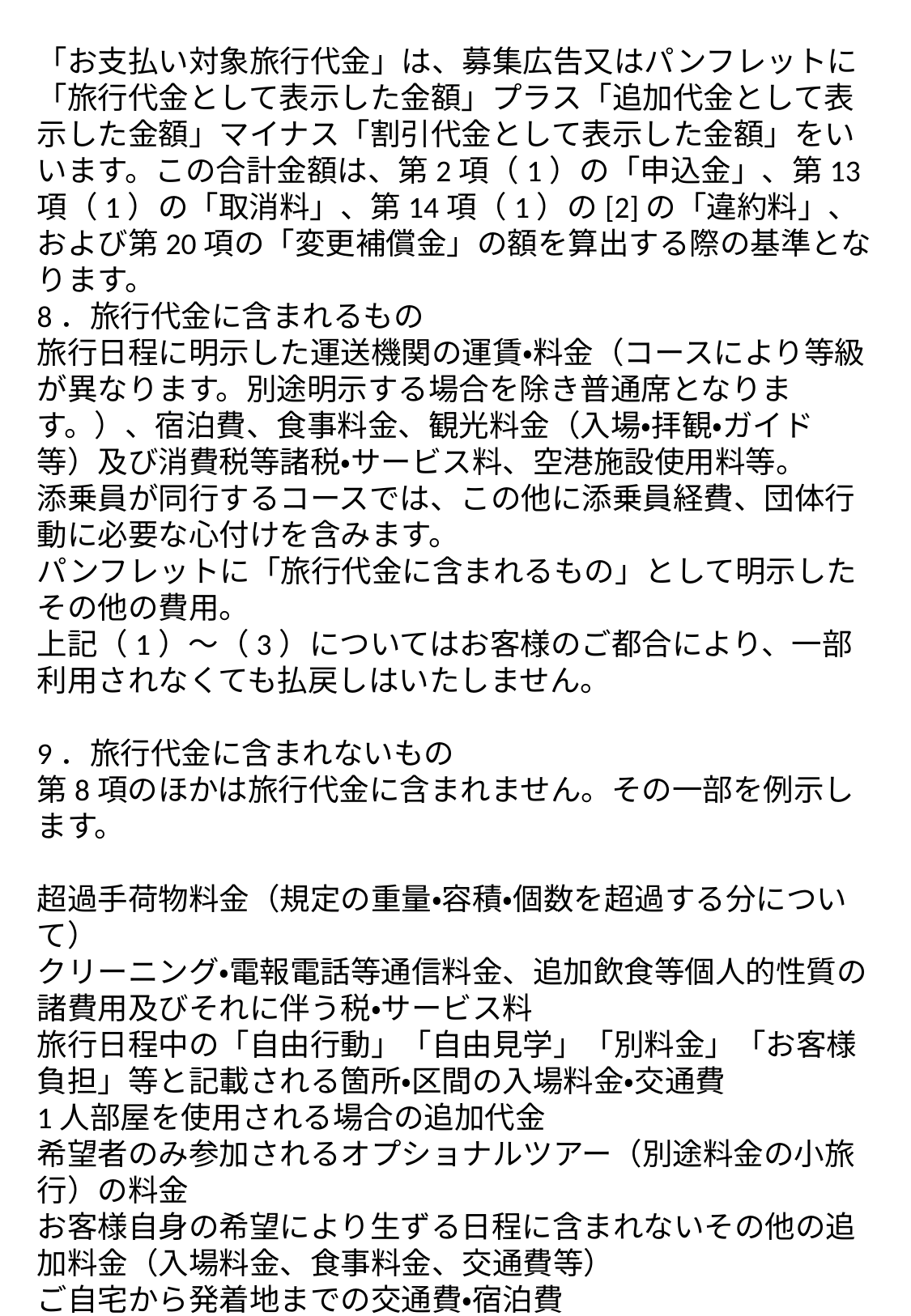

「お支払い対象旅行代金」は、募集広告又はパンフレットに「旅行代金として表示した金額」プラス「追加代金として表示した金額」マイナス「割引代金として表示した金額」をいいます。この合計金額は、第2項（1）の「申込金」、第13項（1）の「取消料」、第14項（1）の[2]の「違約料」、および第20項の「変更補償金」の額を算出する際の基準となります。
8．旅行代金に含まれるもの
旅行日程に明示した運送機関の運賃・料金（コースにより等級が異なります。別途明示する場合を除き普通席となります。）、宿泊費、食事料金、観光料金（入場・拝観・ガイド等）及び消費税等諸税・サービス料、空港施設使用料等。
添乗員が同行するコースでは、この他に添乗員経費、団体行動に必要な心付けを含みます。
パンフレットに「旅行代金に含まれるもの」として明示したその他の費用。
上記（1）～（3）についてはお客様のご都合により、一部利用されなくても払戻しはいたしません。

9．旅行代金に含まれないもの
第8項のほかは旅行代金に含まれません。その一部を例示します。

超過手荷物料金（規定の重量・容積・個数を超過する分について）
クリーニング・電報電話等通信料金、追加飲食等個人的性質の諸費用及びそれに伴う税・サービス料
旅行日程中の「自由行動」「自由見学」「別料金」「お客様負担」等と記載される箇所・区間の入場料金・交通費
1人部屋を使用される場合の追加代金
希望者のみ参加されるオプショナルツアー（別途料金の小旅行）の料金
お客様自身の希望により生ずる日程に含まれないその他の追加料金（入場料金、食事料金、交通費等）
ご自宅から発着地までの交通費・宿泊費